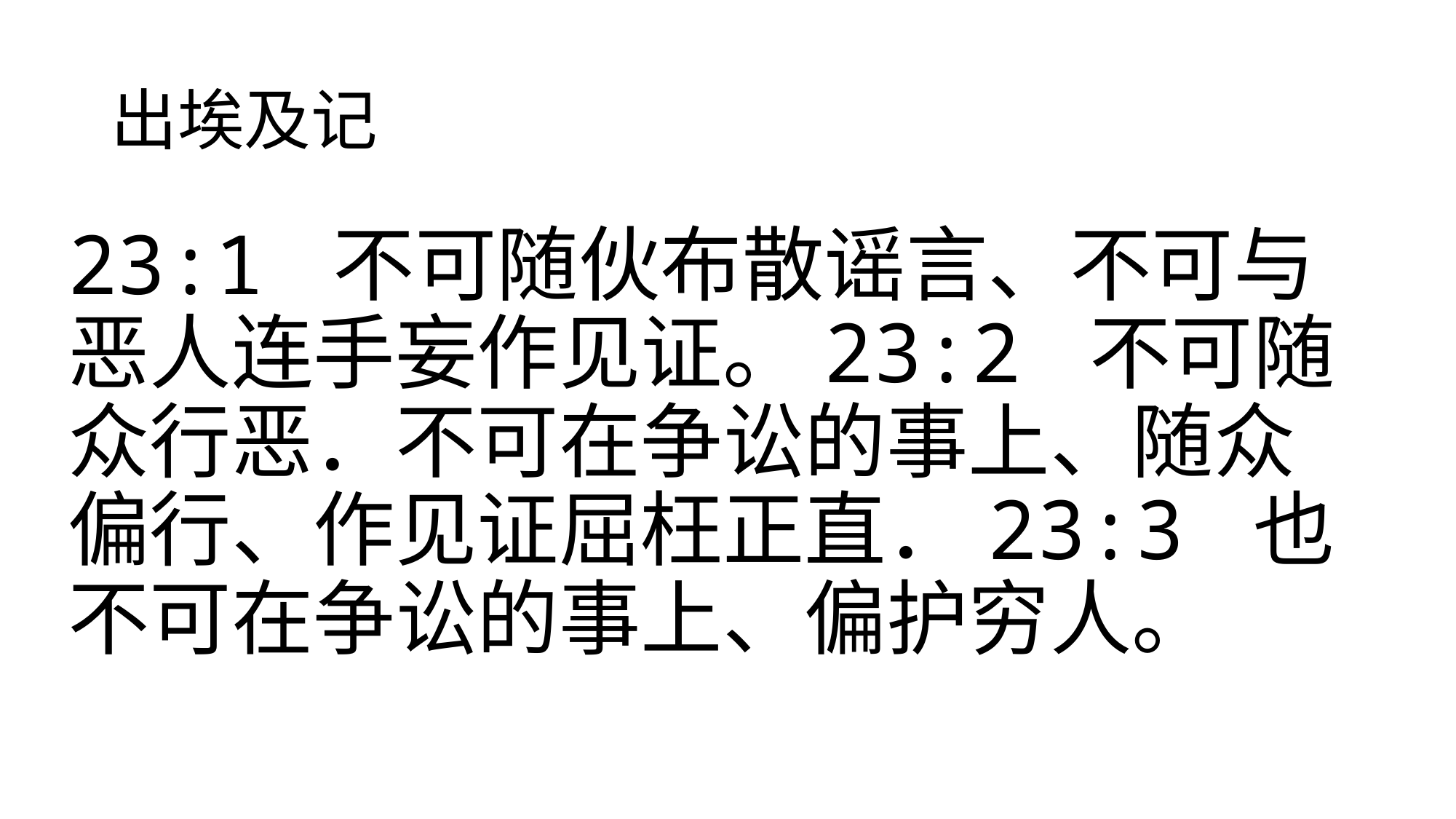

# 出埃及记
23:1 不可随伙布散谣言、不可与恶人连手妄作见证。23:2 不可随众行恶．不可在争讼的事上、随众偏行、作见证屈枉正直．23:3 也不可在争讼的事上、偏护穷人。